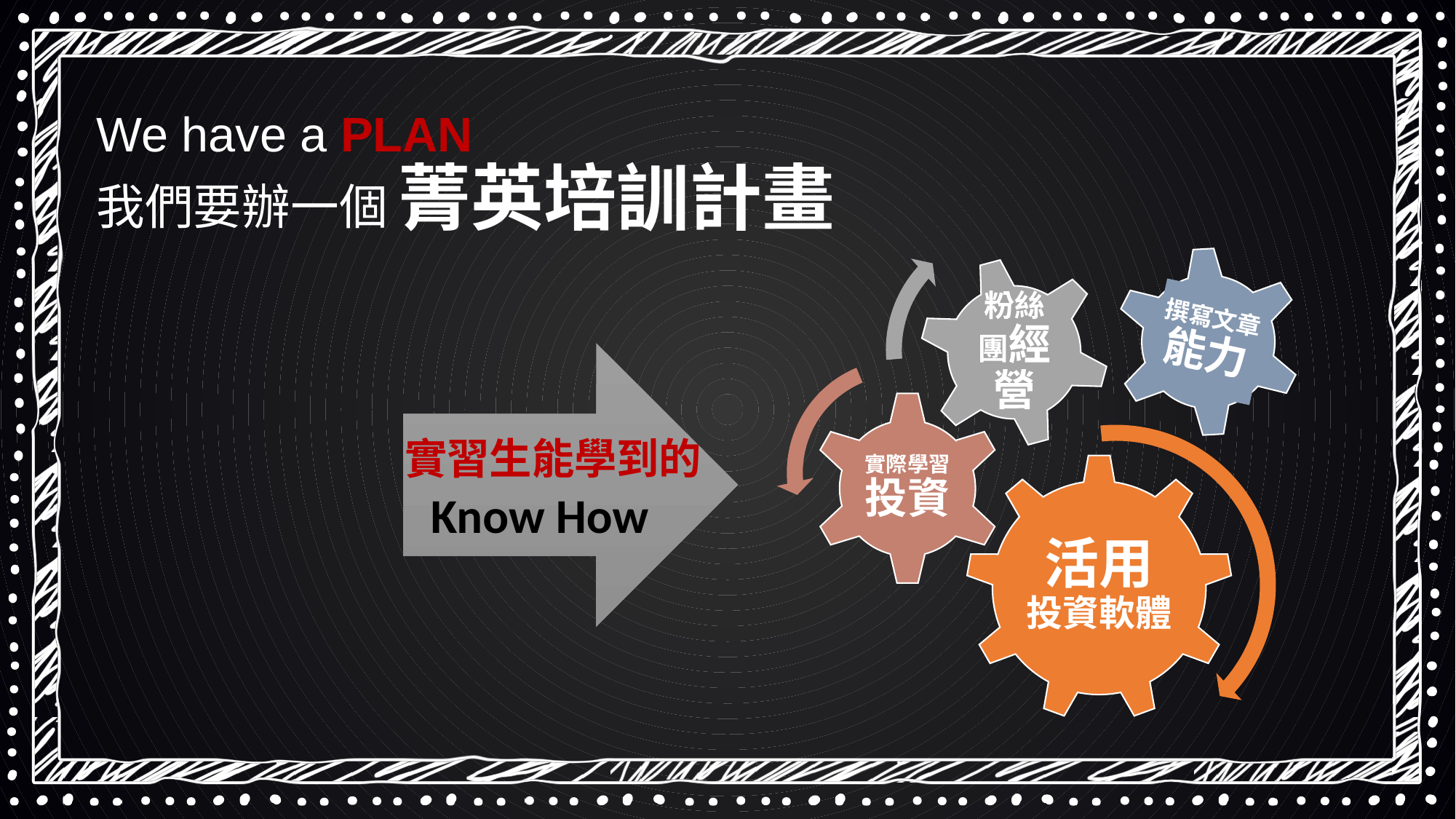

We have a PLAN
我們要辦一個 菁英培訓計畫
活用
投資軟體
實際學習投資
粉絲團經營

撰寫文章能力

實習生能學到的
Know How